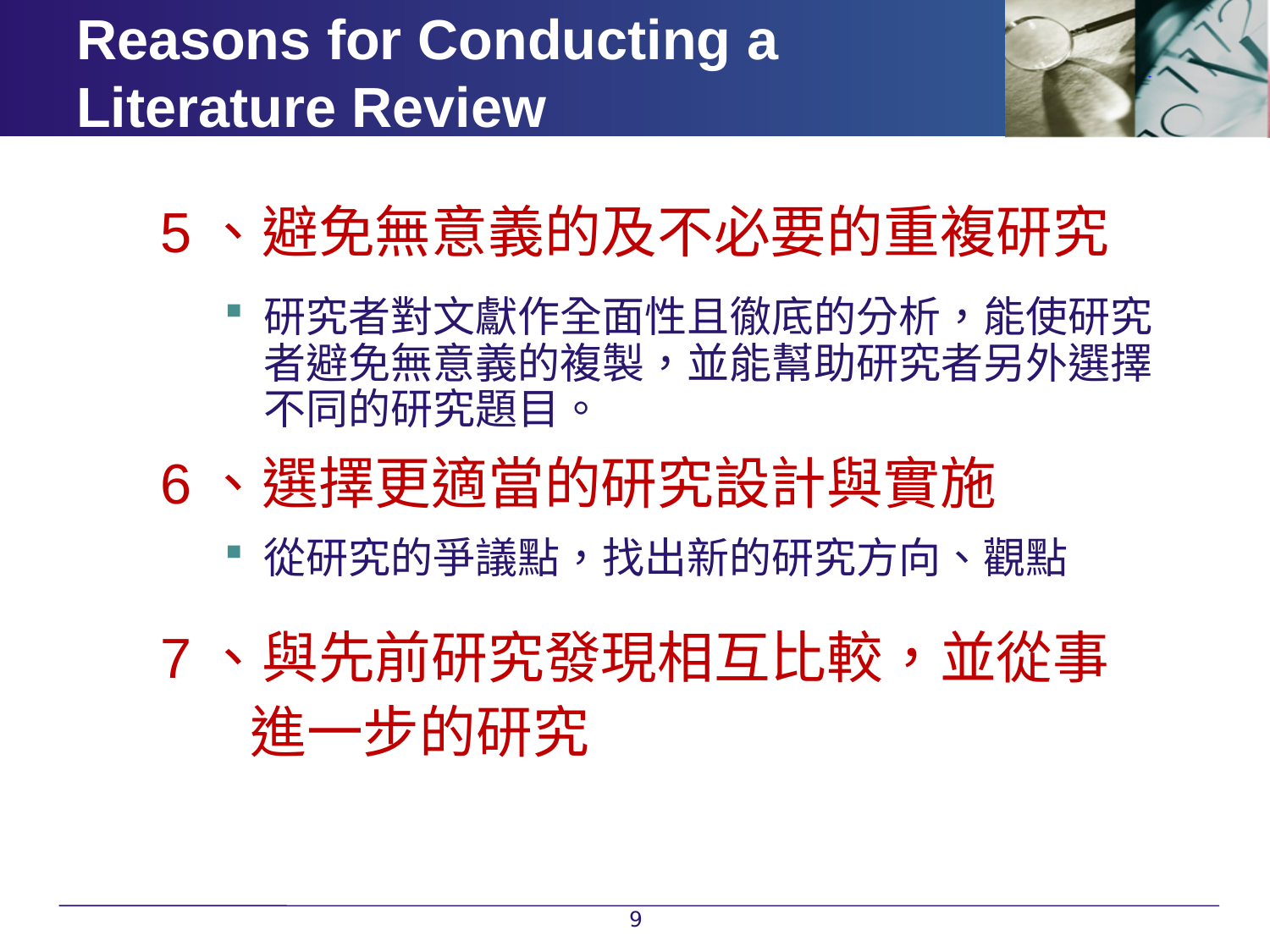

# Reasons for Conducting a Literature Review
5、避免無意義的及不必要的重複研究
研究者對文獻作全面性且徹底的分析，能使研究者避免無意義的複製，並能幫助研究者另外選擇不同的研究題目。
6、選擇更適當的研究設計與實施
從研究的爭議點，找出新的研究方向、觀點

7、與先前研究發現相互比較，並從事
      進一步的研究

9